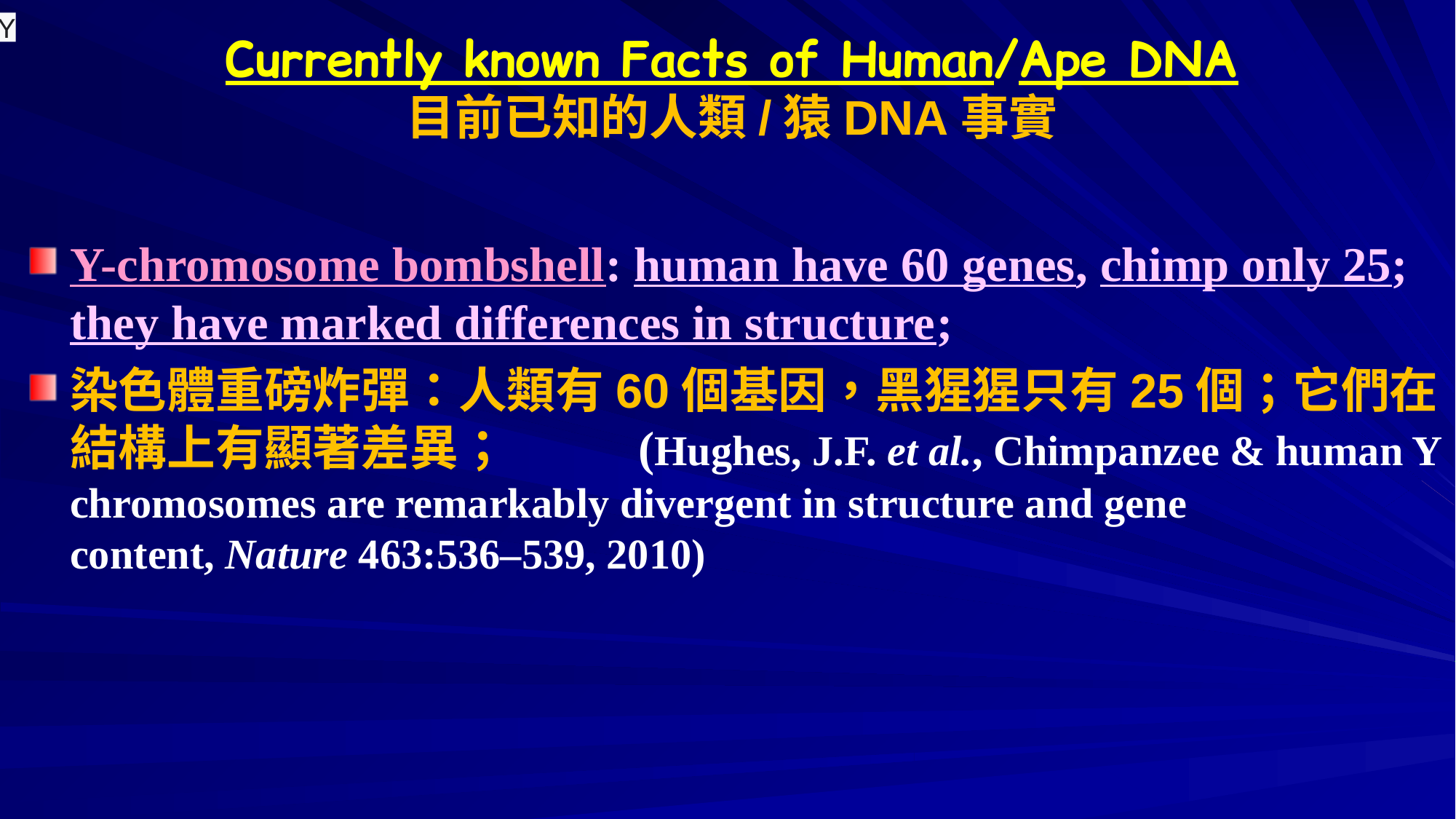

# Currently known Facts of Human/Ape DNA 目前已知的人類/猿DNA事實
Y
Y-chromosome bombshell: human have 60 genes, chimp only 25; they have marked differences in structure;
染色體重磅炸彈：人類有60個基因，黑猩猩只有25個；它們在結構上有顯著差異； 	 (Hughes, J.F. et al., Chimpanzee & human Y chromosomes are remarkably divergent in structure and gene content, Nature 463:536–539, 2010)